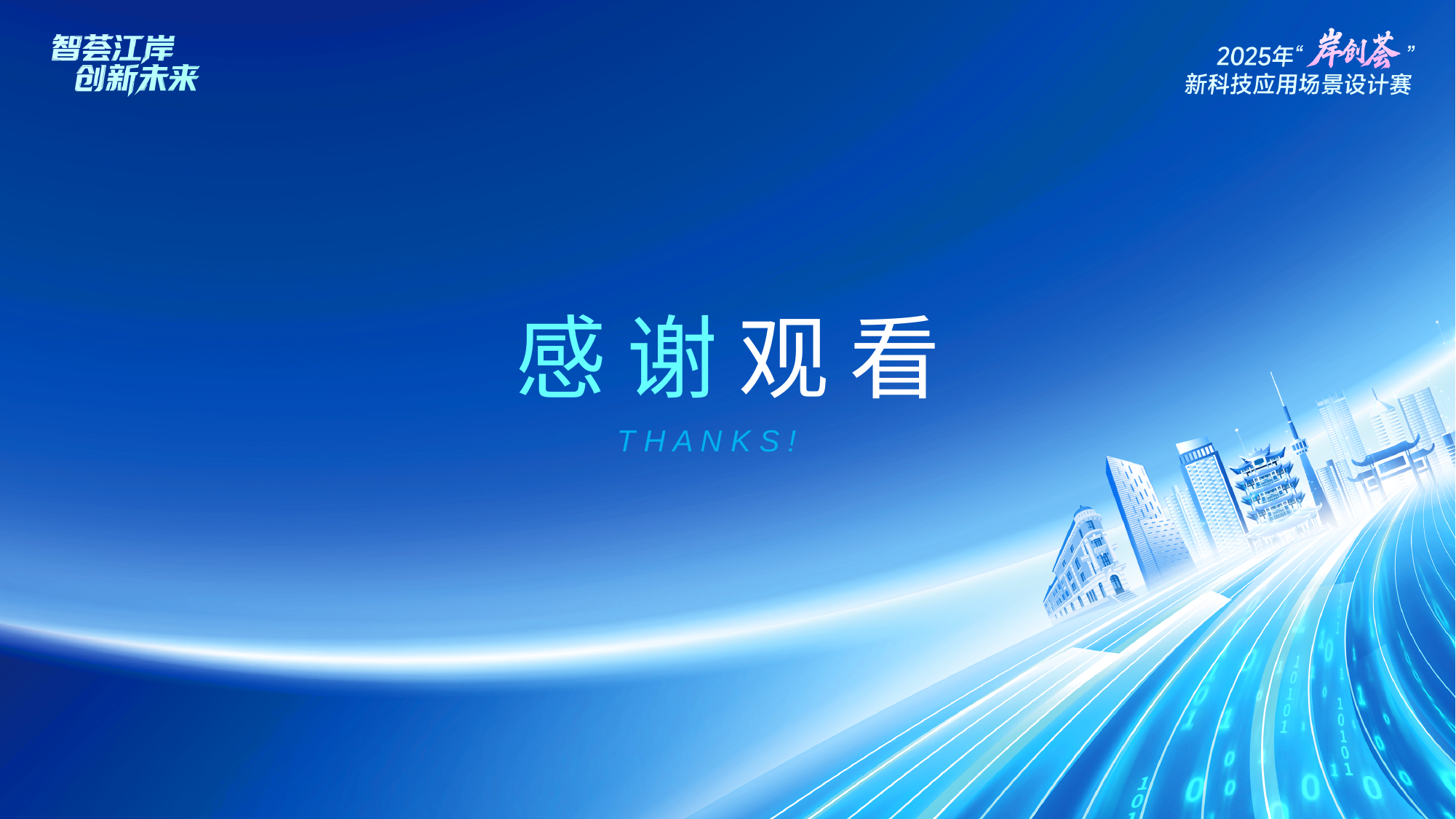

感 谢 观 看
T H A N K S !